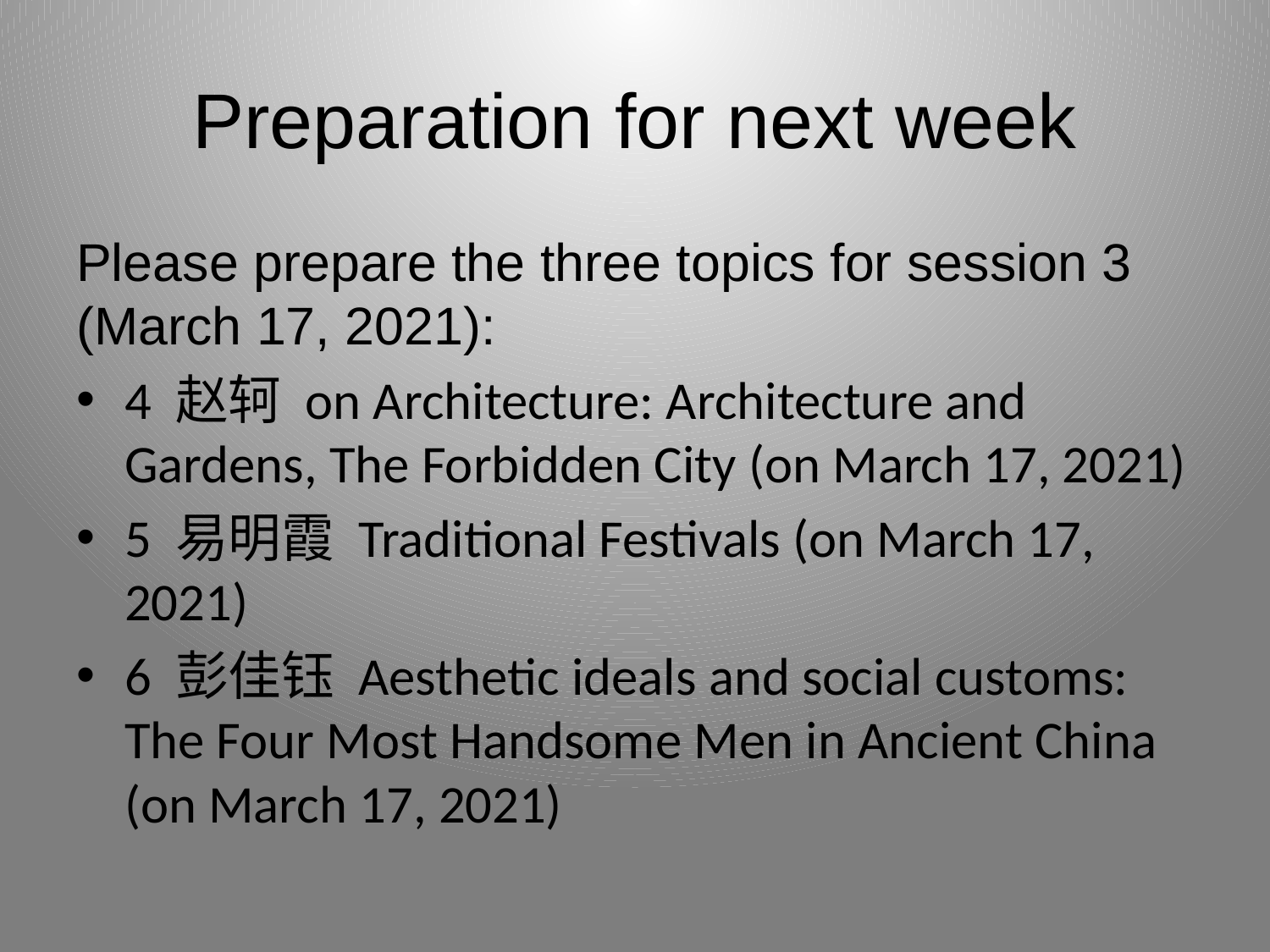

# Preparation for next week
Please prepare the three topics for session 3 (March 17, 2021):
4 赵轲 on Architecture: Architecture and Gardens, The Forbidden City (on March 17, 2021)
5 易明霞 Traditional Festivals (on March 17, 2021)
6 彭佳钰 Aesthetic ideals and social customs: The Four Most Handsome Men in Ancient China (on March 17, 2021)